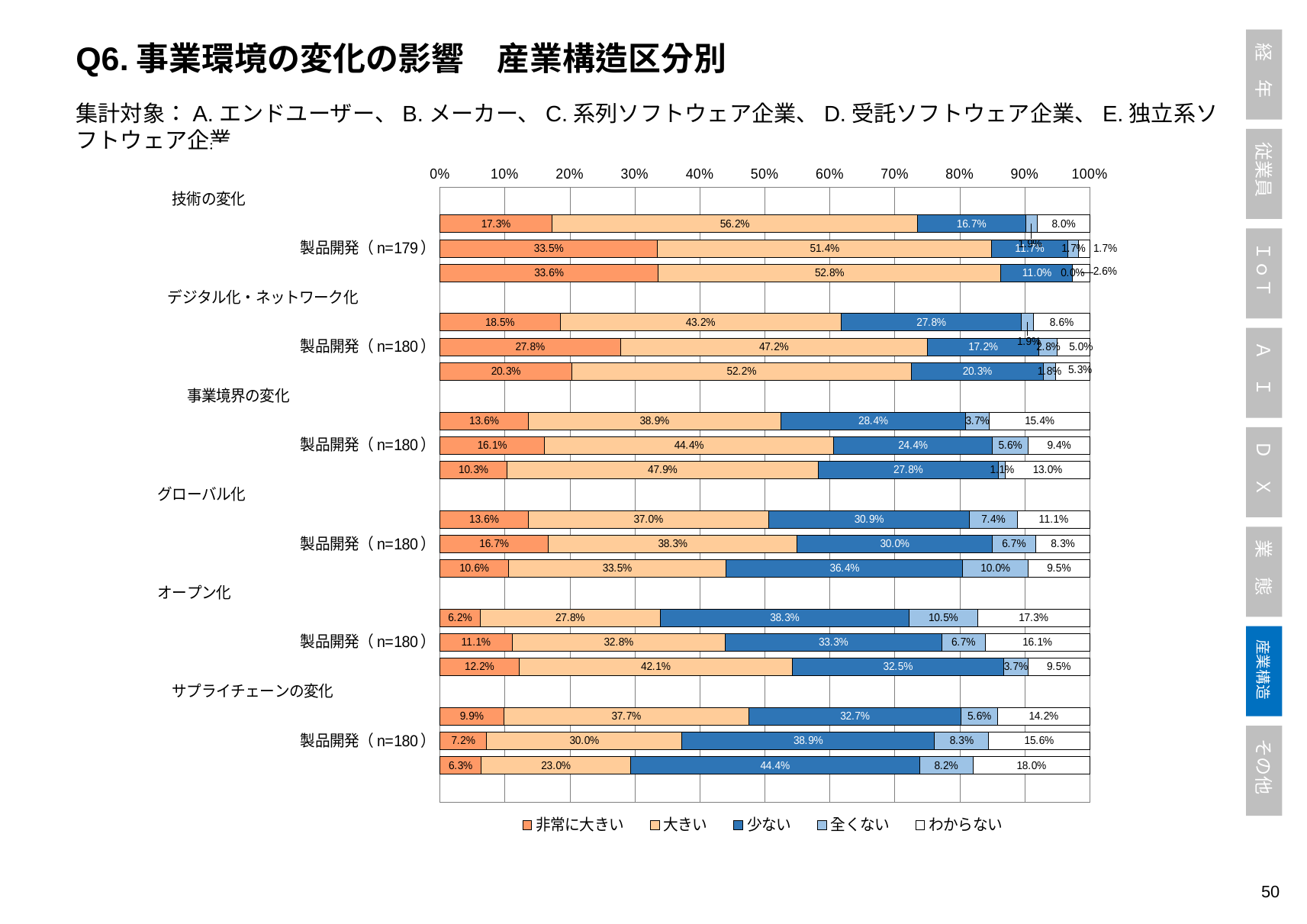

Q6.事業環境の変化の影響　産業構造区分別
集計対象：A.エンドユーザー、B.メーカー、C.系列ソフトウェア企業、D.受託ソフトウェア企業、E.独立系ソフトウェア企業

### Chart

| Category | 非常に大きい | 大きい | 少ない | 全くない | わからない |
|---|---|---|---|---|---|
| 技術の変化　　　　　　　　　　　　　 | None | None | None | None | None |
| 製品利用（n=162） | 0.1728395061728395 | 0.5617283950617284 | 0.16666666666666666 | 0.018518518518518517 | 0.08024691358024691 |
| 製品開発（n=179） | 0.33519553072625696 | 0.5139664804469274 | 0.11731843575418995 | 0.01675977653631285 | 0.01675977653631285 |
| ソフトウェア開発（n=381） | 0.3359580052493438 | 0.5275590551181102 | 0.11023622047244094 | 0.0 | 0.026246719160104987 |
| デジタル化・ネットワーク化 　　　　　 | None | None | None | None | None |
| 製品利用（n=162） | 0.18518518518518517 | 0.43209876543209874 | 0.2777777777777778 | 0.018518518518518517 | 0.08641975308641975 |
| 製品開発（n=180） | 0.2777777777777778 | 0.4722222222222222 | 0.17222222222222222 | 0.027777777777777776 | 0.05 |
| ソフトウェア開発（n=379） | 0.20316622691292877 | 0.5224274406332454 | 0.20316622691292877 | 0.018469656992084433 | 0.052770448548812667 |
| 事業境界の変化　　　　　　　　　　 | None | None | None | None | None |
| 製品利用（n=162） | 0.13580246913580246 | 0.3888888888888889 | 0.2839506172839506 | 0.037037037037037035 | 0.15432098765432098 |
| 製品開発（n=180） | 0.16111111111111112 | 0.4444444444444444 | 0.24444444444444444 | 0.05555555555555555 | 0.09444444444444444 |
| ソフトウェア開発（n=378） | 0.10317460317460317 | 0.47883597883597884 | 0.2777777777777778 | 0.010582010582010581 | 0.12962962962962962 |
| グローバル化　　　　　　　　　　　　　 | None | None | None | None | None |
| 製品利用（n=162） | 0.13580246913580246 | 0.37037037037037035 | 0.30864197530864196 | 0.07407407407407407 | 0.1111111111111111 |
| 製品開発（n=180） | 0.16666666666666666 | 0.38333333333333336 | 0.3 | 0.06666666666666667 | 0.08333333333333333 |
| ソフトウェア開発（n=379） | 0.10554089709762533 | 0.33509234828496043 | 0.3641160949868074 | 0.10026385224274406 | 0.09498680738786279 |
| オープン化　　　　　　　　　　　　　　 | None | None | None | None | None |
| 製品利用（n=162） | 0.06172839506172839 | 0.2777777777777778 | 0.38271604938271603 | 0.10493827160493827 | 0.1728395061728395 |
| 製品開発（n=180） | 0.1111111111111111 | 0.3277777777777778 | 0.3333333333333333 | 0.06666666666666667 | 0.16111111111111112 |
| ソフトウェア開発（n=378） | 0.12169312169312169 | 0.42063492063492064 | 0.3253968253968254 | 0.037037037037037035 | 0.09523809523809523 |
| サプライチェーンの変化　　　　　　　 | None | None | None | None | None |
| 製品利用（n=162） | 0.09876543209876543 | 0.3765432098765432 | 0.3271604938271605 | 0.05555555555555555 | 0.1419753086419753 |
| 製品開発（n=180） | 0.07222222222222222 | 0.3 | 0.3888888888888889 | 0.08333333333333333 | 0.15555555555555556 |
| ソフトウェア開発（n=378） | 0.06349206349206349 | 0.23015873015873015 | 0.4444444444444444 | 0.082010582010582 | 0.17989417989417988 |
50